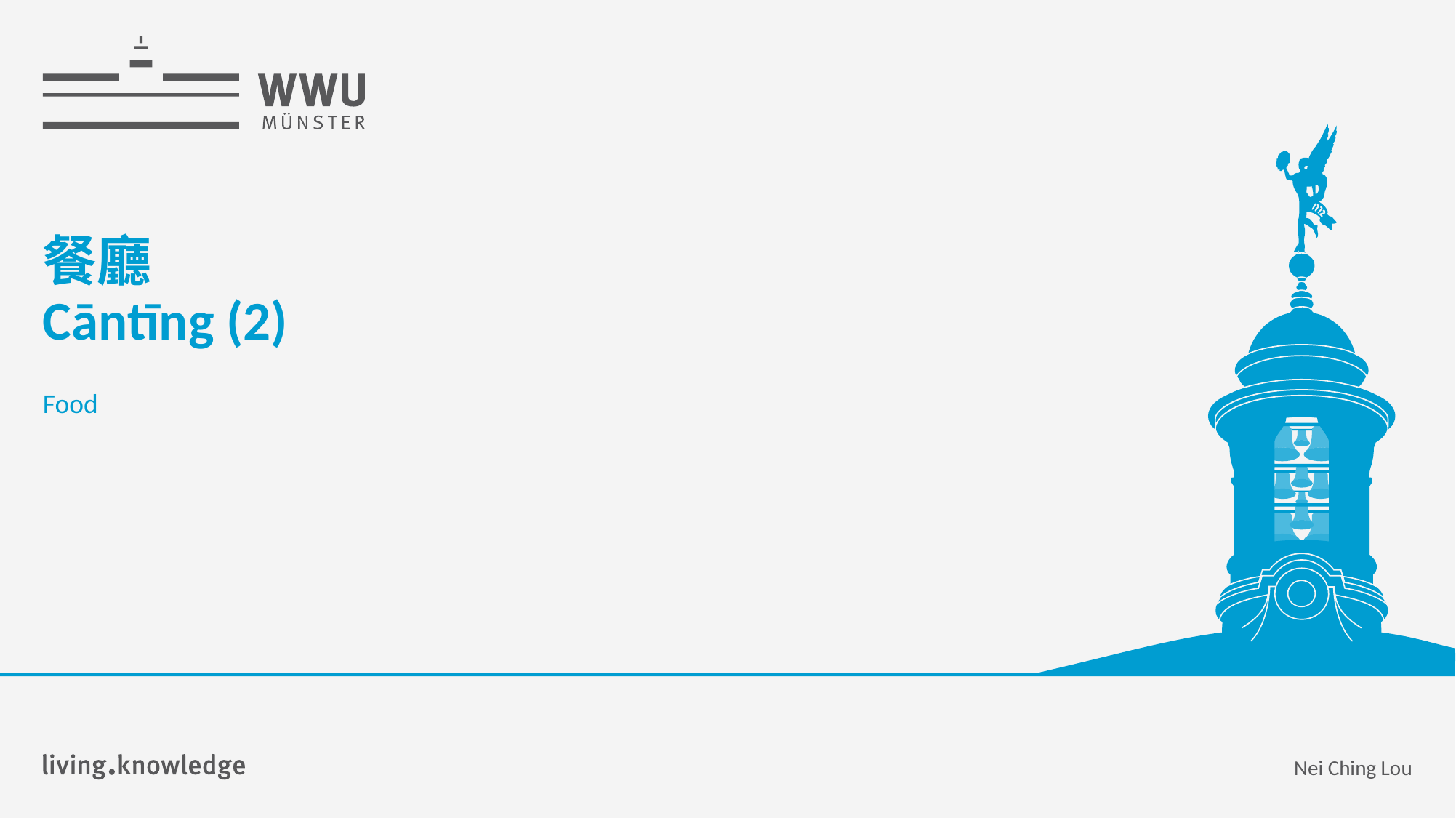

Cāntīng (2)
# 餐廳 Cāntīng (2)
Food
Nei Ching Lou
Nei Ching Lou
1